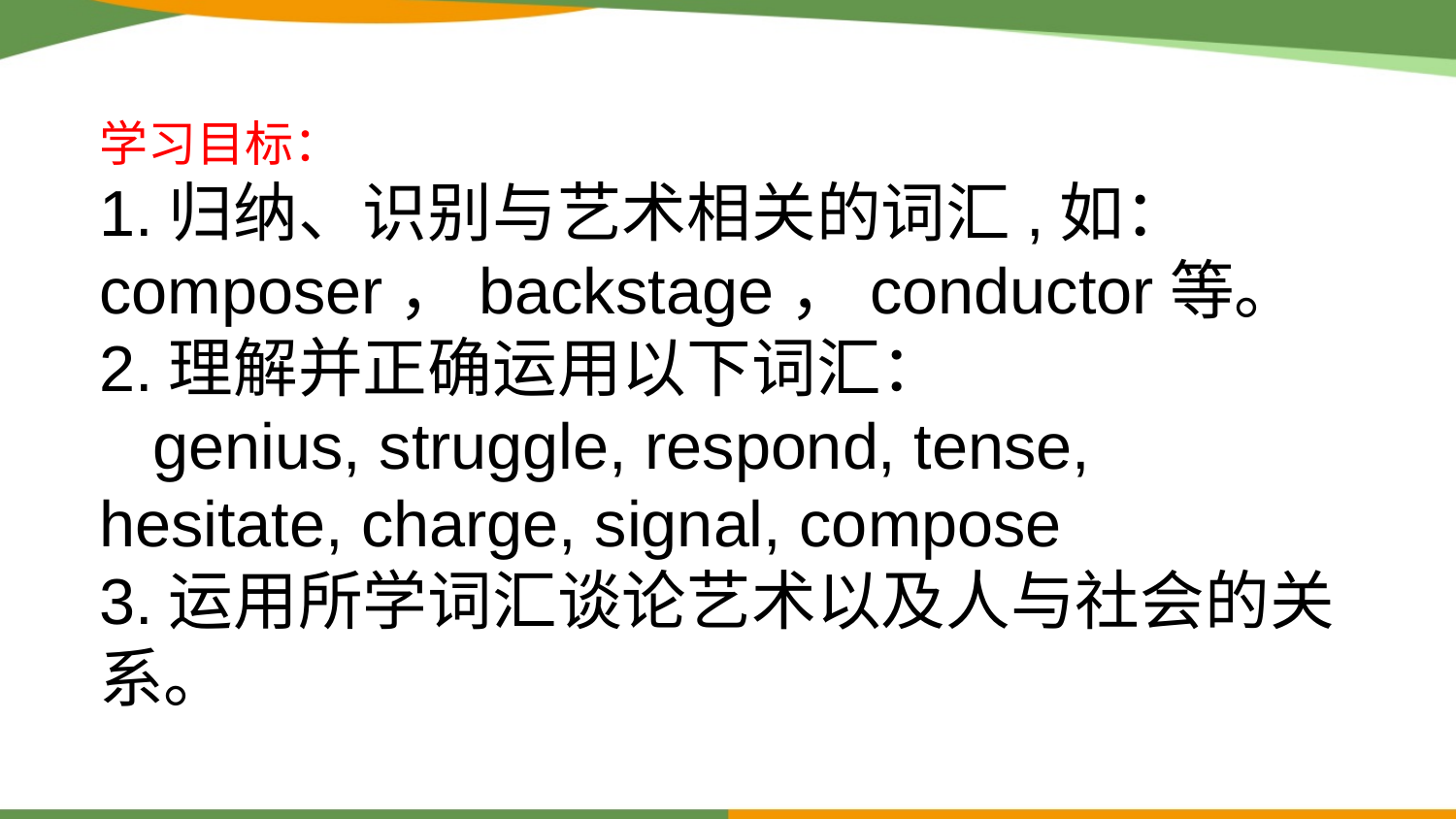

学习目标：
1.归纳、识别与艺术相关的词汇,如：composer，backstage，conductor等。
2.理解并正确运用以下词汇：
   genius, struggle, respond, tense, hesitate, charge, signal, compose
3.运用所学词汇谈论艺术以及人与社会的关系。